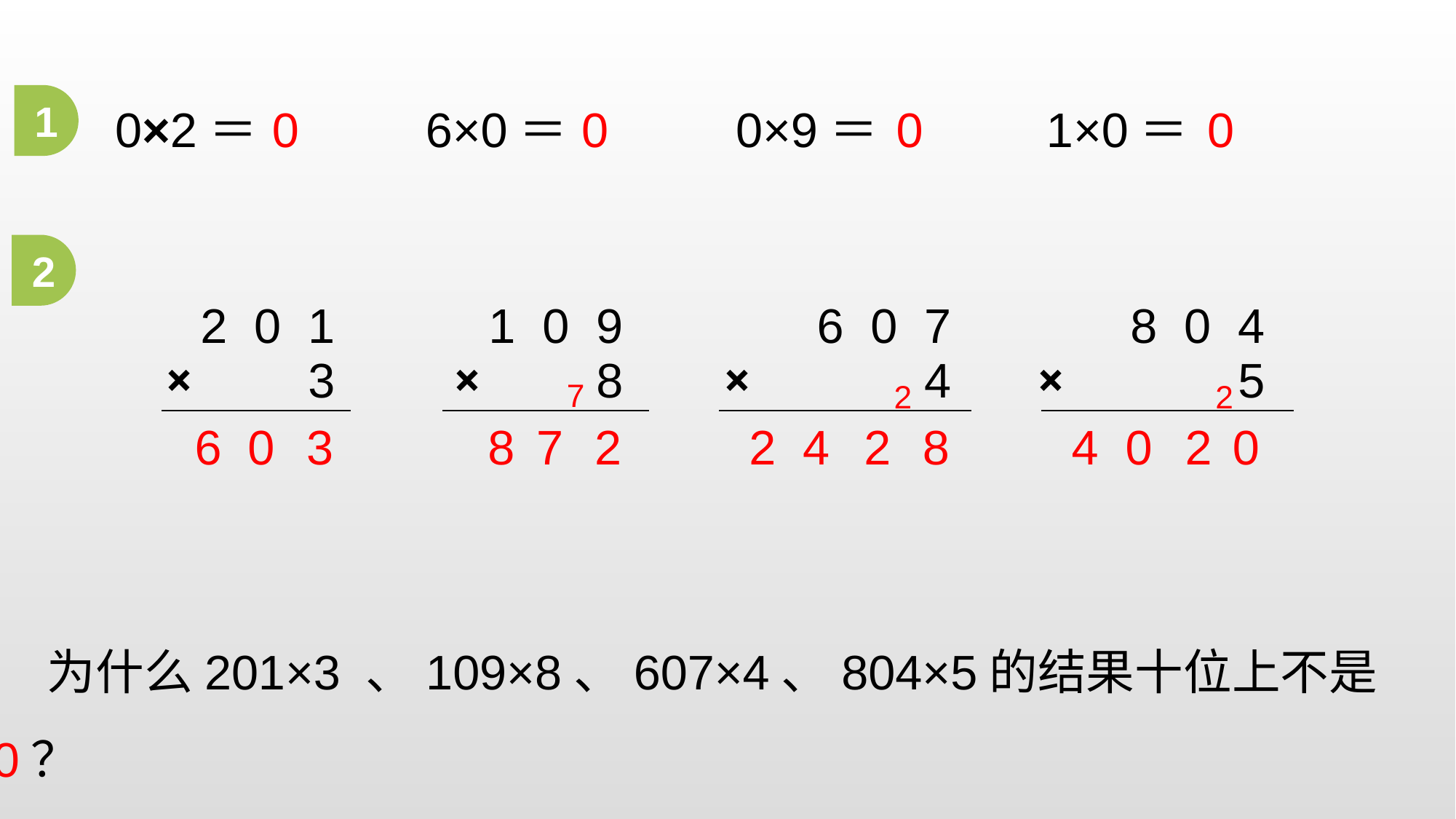

1
0×2＝
0
6×0＝
0
0×9＝
0
1×0＝
0
2
2  0  1
1  0  9
6  0  7
8  0  4
×     3
×     8
×       4
×       5
7
2
2
6
0
3
8
7
2
2  4
2
8
4  0
2
0
为什么201×3 、109×8、607×4、804×5的结果十位上不是0？